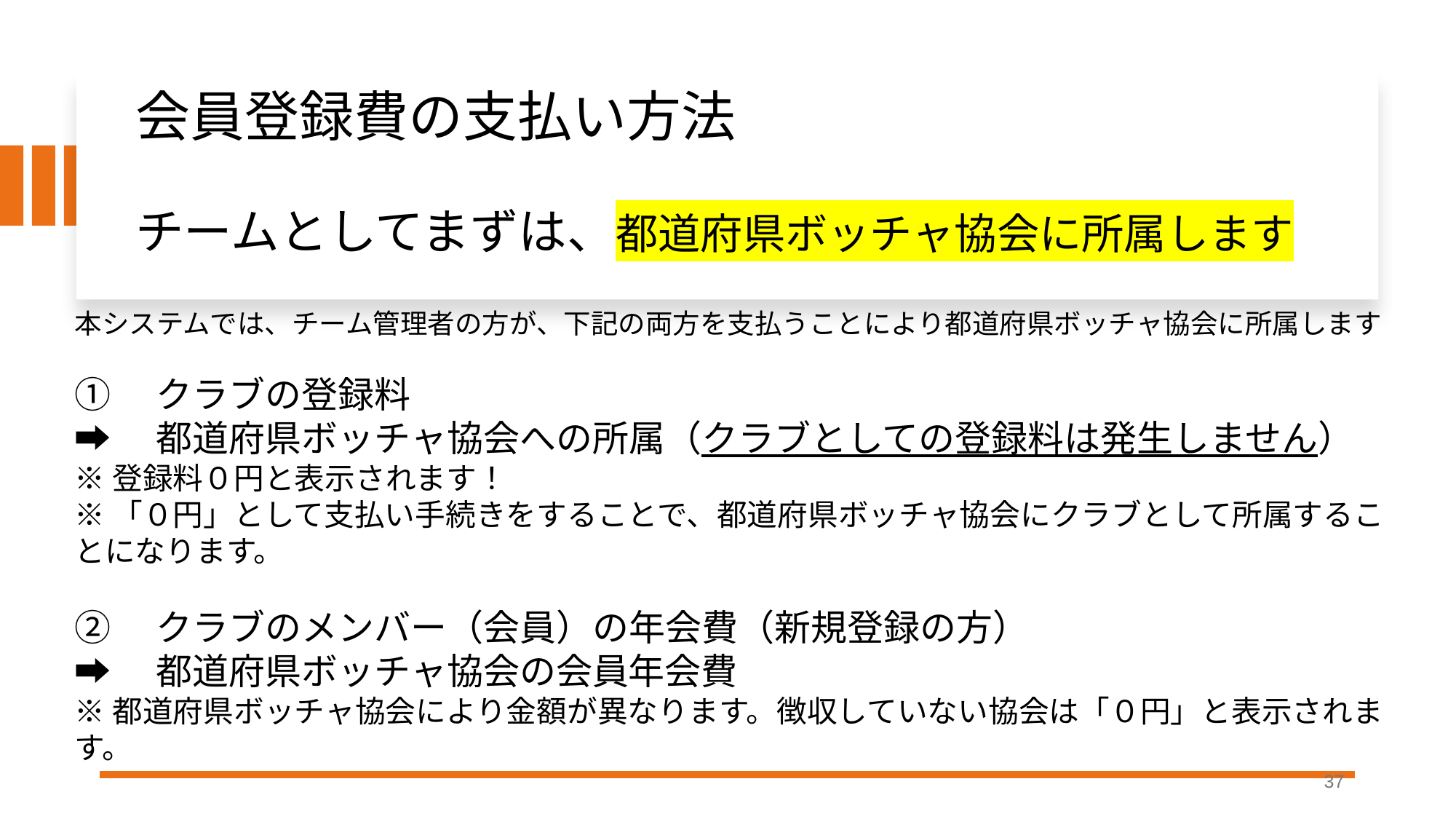

# 会員登録費の支払い方法 チームとしてまずは、都道府県ボッチャ協会に所属します

本システムでは、チーム管理者の方が、下記の両方を支払うことにより都道府県ボッチャ協会に所属します

①　クラブの登録料
➡　都道府県ボッチャ協会への所属（クラブとしての登録料は発生しません）
※登録料０円と表示されます！
※「０円」として支払い手続きをすることで、都道府県ボッチャ協会にクラブとして所属することになります。

②　クラブのメンバー（会員）の年会費（新規登録の方）
➡　都道府県ボッチャ協会の会員年会費
※都道府県ボッチャ協会により金額が異なります。徴収していない協会は「０円」と表示されます。
37